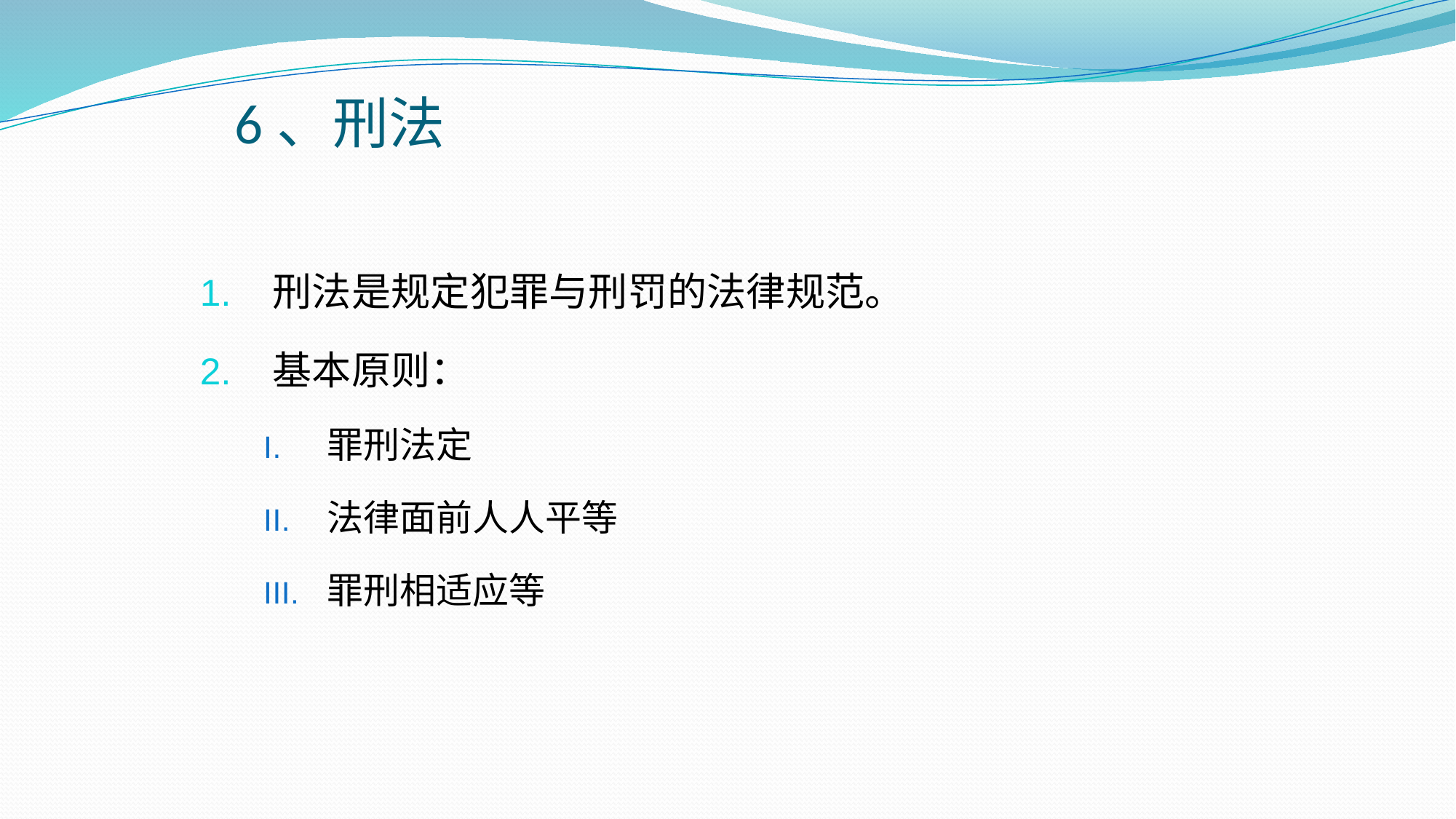

# 6、刑法
刑法是规定犯罪与刑罚的法律规范。
基本原则：
罪刑法定
法律面前人人平等
罪刑相适应等